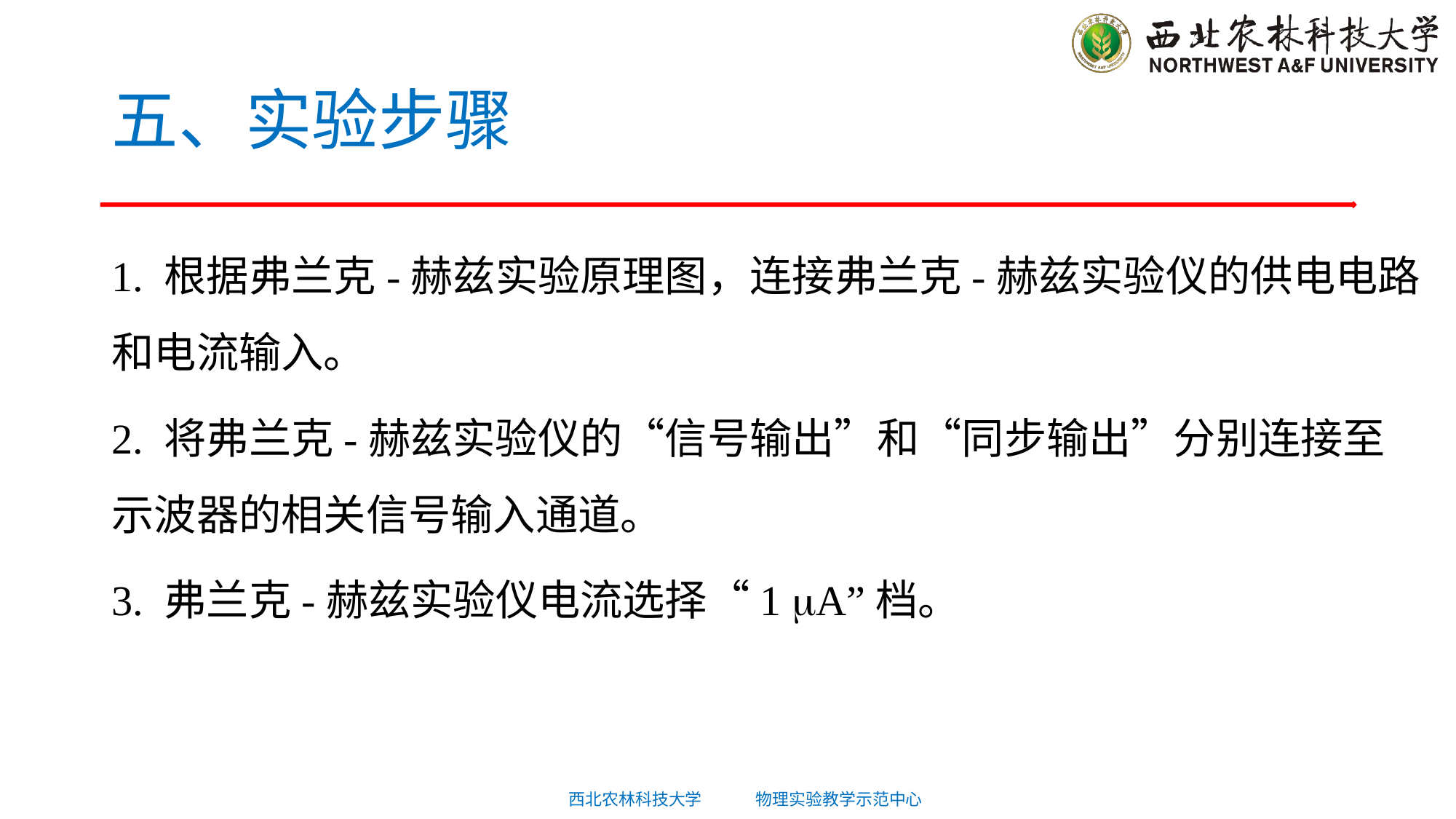

# 五、实验步骤
1. 根据弗兰克-赫兹实验原理图，连接弗兰克-赫兹实验仪的供电电路和电流输入。
2. 将弗兰克-赫兹实验仪的“信号输出”和“同步输出”分别连接至示波器的相关信号输入通道。
3. 弗兰克-赫兹实验仪电流选择“1 μA”档。